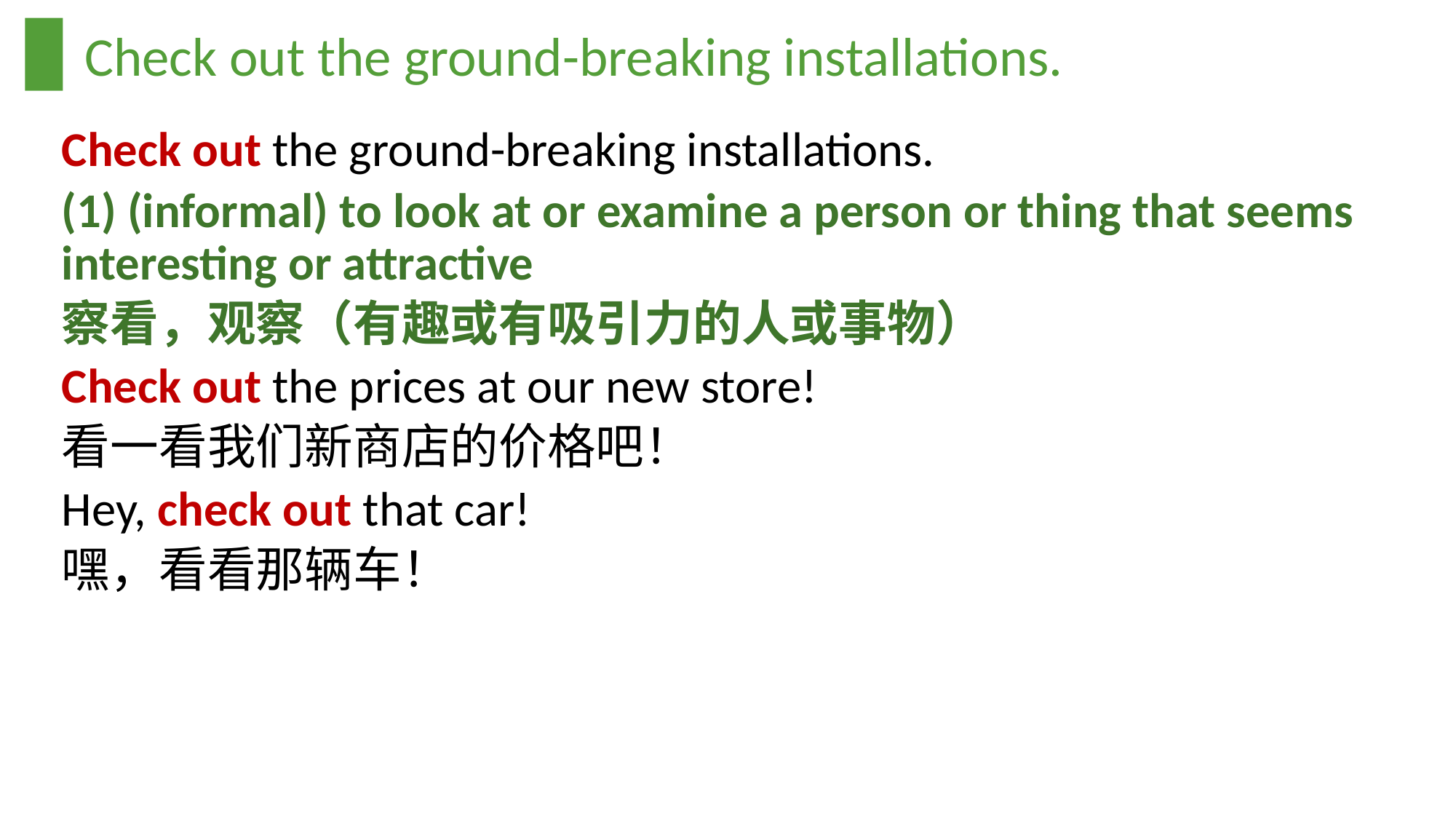

# Check out the ground-breaking installations.
Check out the ground-breaking installations.
(1) (informal) to look at or examine a person or thing that seems interesting or attractive
察看，观察（有趣或有吸引力的人或事物）
Check out the prices at our new store!
看一看我们新商店的价格吧！
Hey, check out that car!
嘿，看看那辆车！